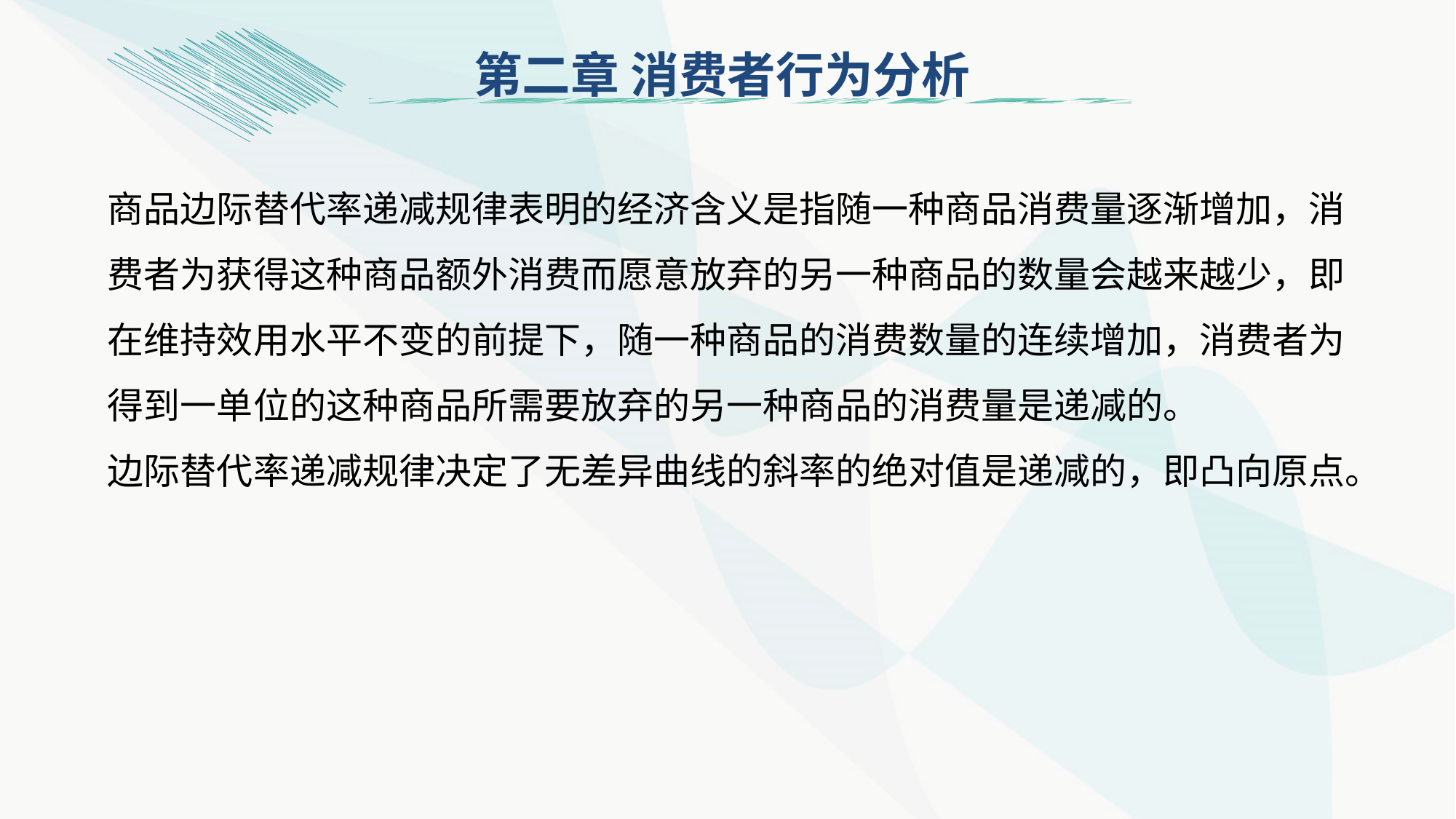

第二章 消费者行为分析
1
商品边际替代率递减规律表明的经济含义是指随一种商品消费量逐渐增加，消费者为获得这种商品额外消费而愿意放弃的另一种商品的数量会越来越少，即在维持效用水平不变的前提下，随一种商品的消费数量的连续增加，消费者为得到一单位的这种商品所需要放弃的另一种商品的消费量是递减的。
边际替代率递减规律决定了无差异曲线的斜率的绝对值是递减的，即凸向原点。